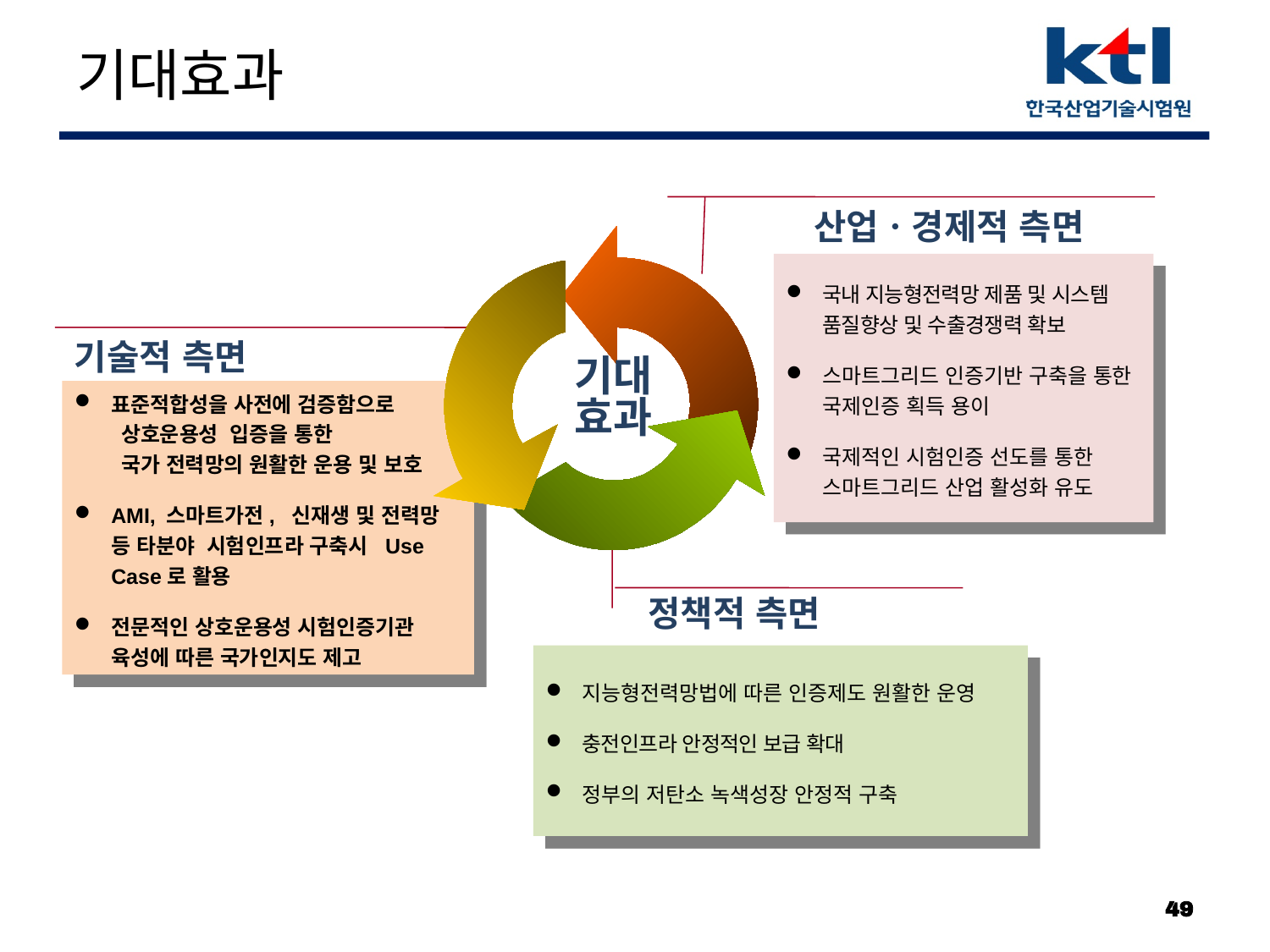

# 기대효과

산업ㆍ경제적 측면

국내 지능형전력망 제품 및 시스템 품질향상 및 수출경쟁력 확보

스마트그리드 인증기반 구축을 통한 국제인증 획득 용이

국제적인 시험인증 선도를 통한 스마트그리드 산업 활성화 유도

기술적 측면
기대
효과
표준적합성을 사전에 검증함으로
       상호운용성  입증을 통한
       국가 전력망의 원활한 운용 및 보호

AMI, 스마트가전,  신재생 및 전력망 등 타분야  시험인프라 구축시  Use Case로 활용

전문적인 상호운용성 시험인증기관 육성에 따른 국가인지도 제고

정책적 측면

지능형전력망법에 따른 인증제도 원활한 운영

충전인프라 안정적인 보급 확대

정부의 저탄소 녹색성장 안정적 구축
49